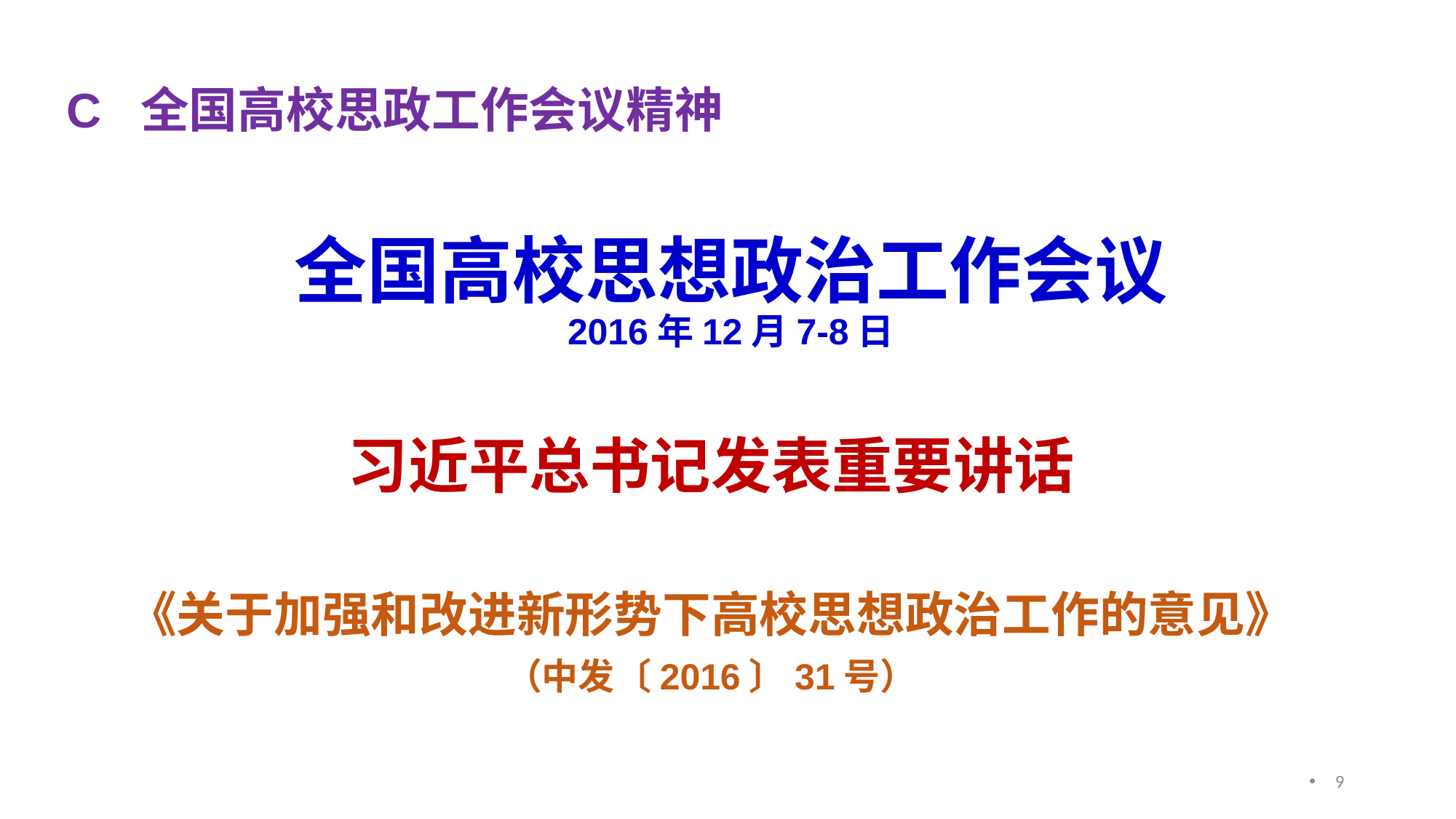

C  全国高校思政工作会议精神
# 全国高校思想政治工作会议 2016年12月7-8日
习近平总书记发表重要讲话

《关于加强和改进新形势下高校思想政治工作的意见》
（中发〔2016〕31号）
9